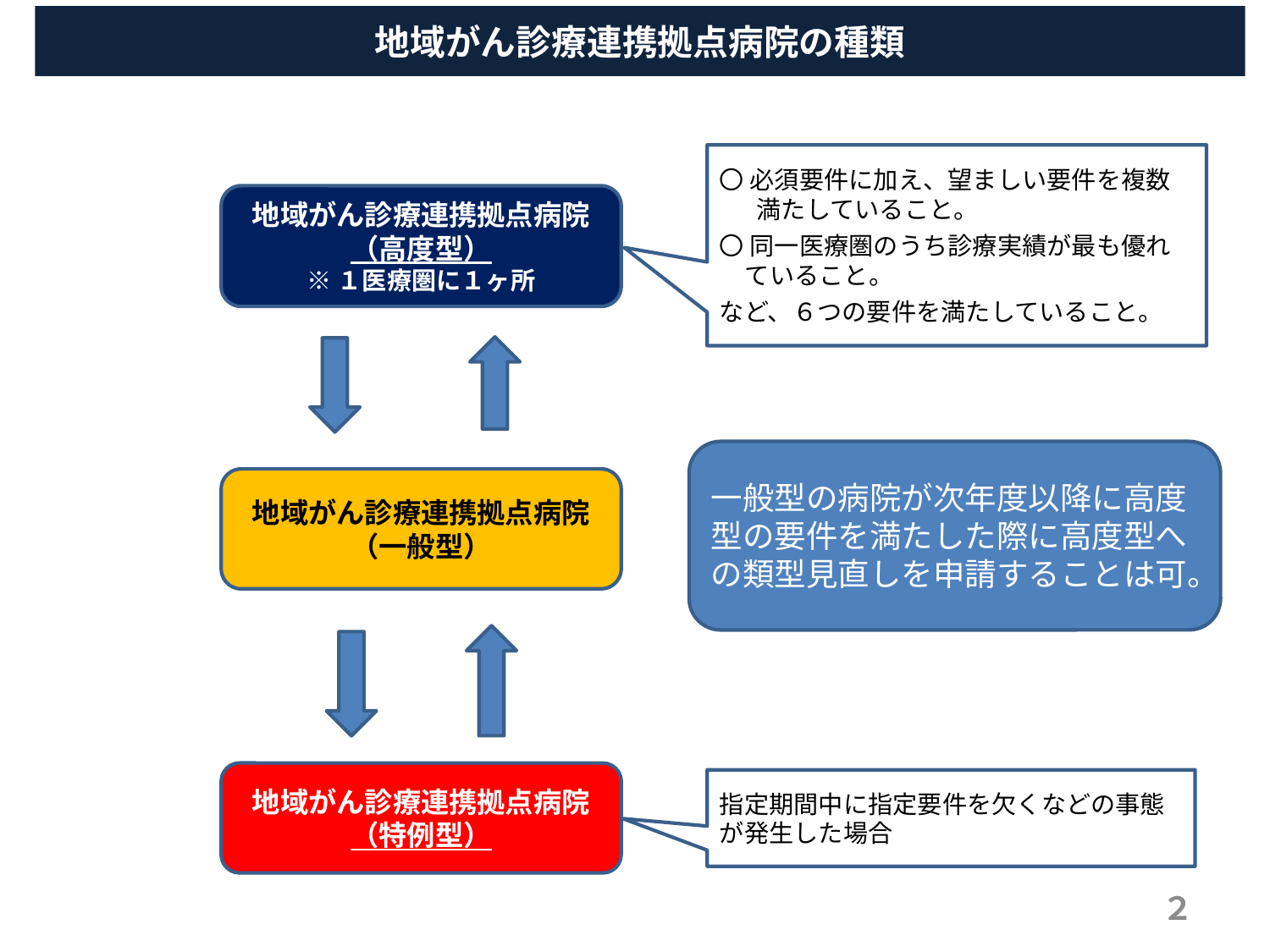

地域がん診療連携拠点病院の種類
〇 必須要件に加え、望ましい要件を複数満たしていること。
〇 同一医療圏のうち診療実績が最も優れていること。
など、６つの要件を満たしていること。
地域がん診療連携拠点病院
（高度型）
※１医療圏に１ヶ所

一般型の病院が次年度以降に高度型の要件を満たした際に高度型への類型見直しを申請することは可。
地域がん診療連携拠点病院
（一般型）

地域がん診療連携拠点病院
（特例型）
指定期間中に指定要件を欠くなどの事態が発生した場合
２